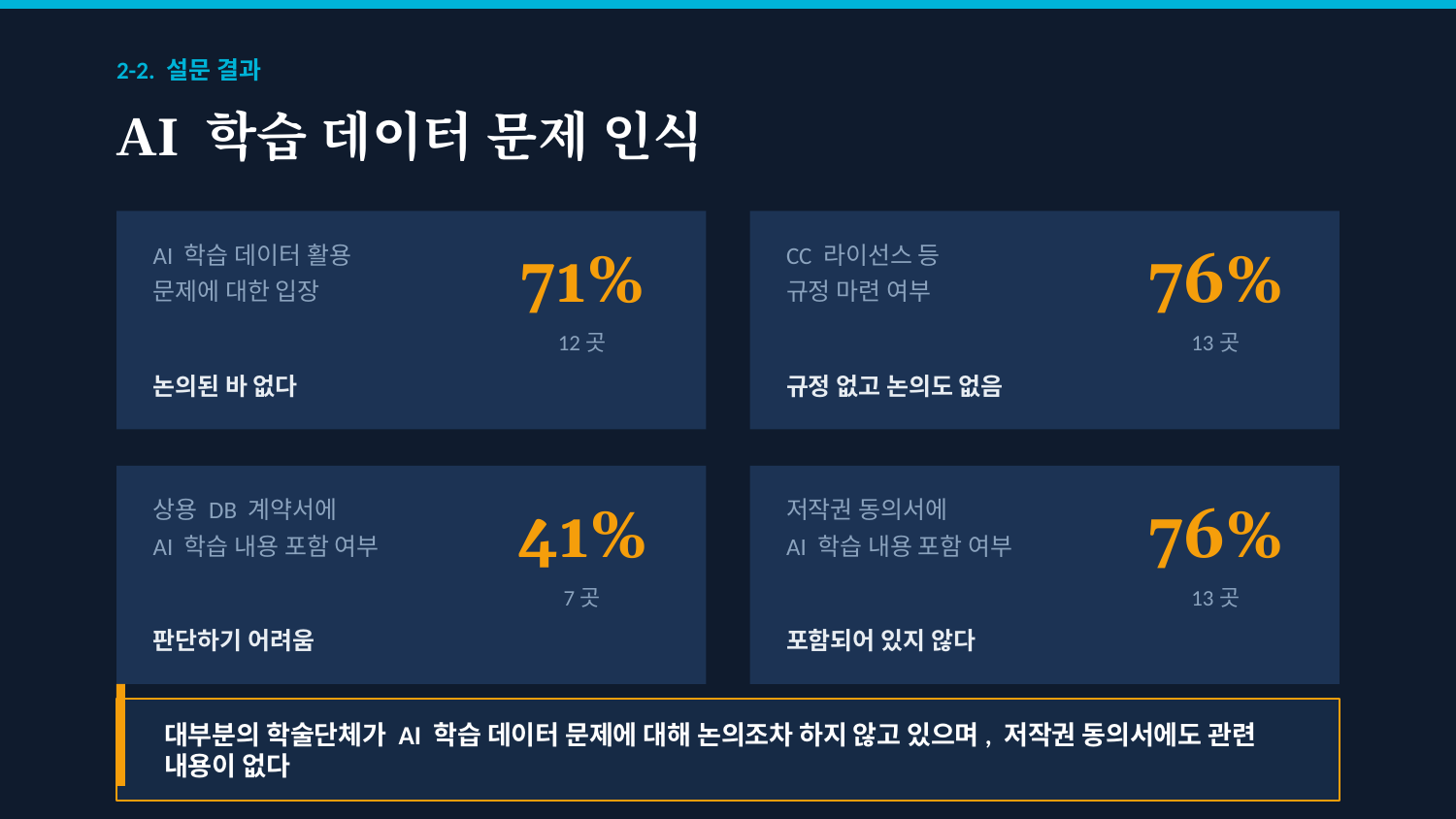

2-2. 설문 결과
AI 학습 데이터 문제 인식

71%
76%
AI 학습 데이터 활용
문제에 대한 입장
CC 라이선스 등
규정 마련 여부
12곳
13곳
논의된 바 없다
규정 없고 논의도 없음

41%
76%
상용 DB 계약서에
AI 학습 내용 포함 여부
저작권 동의서에
AI 학습 내용 포함 여부
7곳
13곳
판단하기 어려움
포함되어 있지 않다

대부분의 학술단체가 AI 학습 데이터 문제에 대해 논의조차 하지 않고 있으며, 저작권 동의서에도 관련 내용이 없다